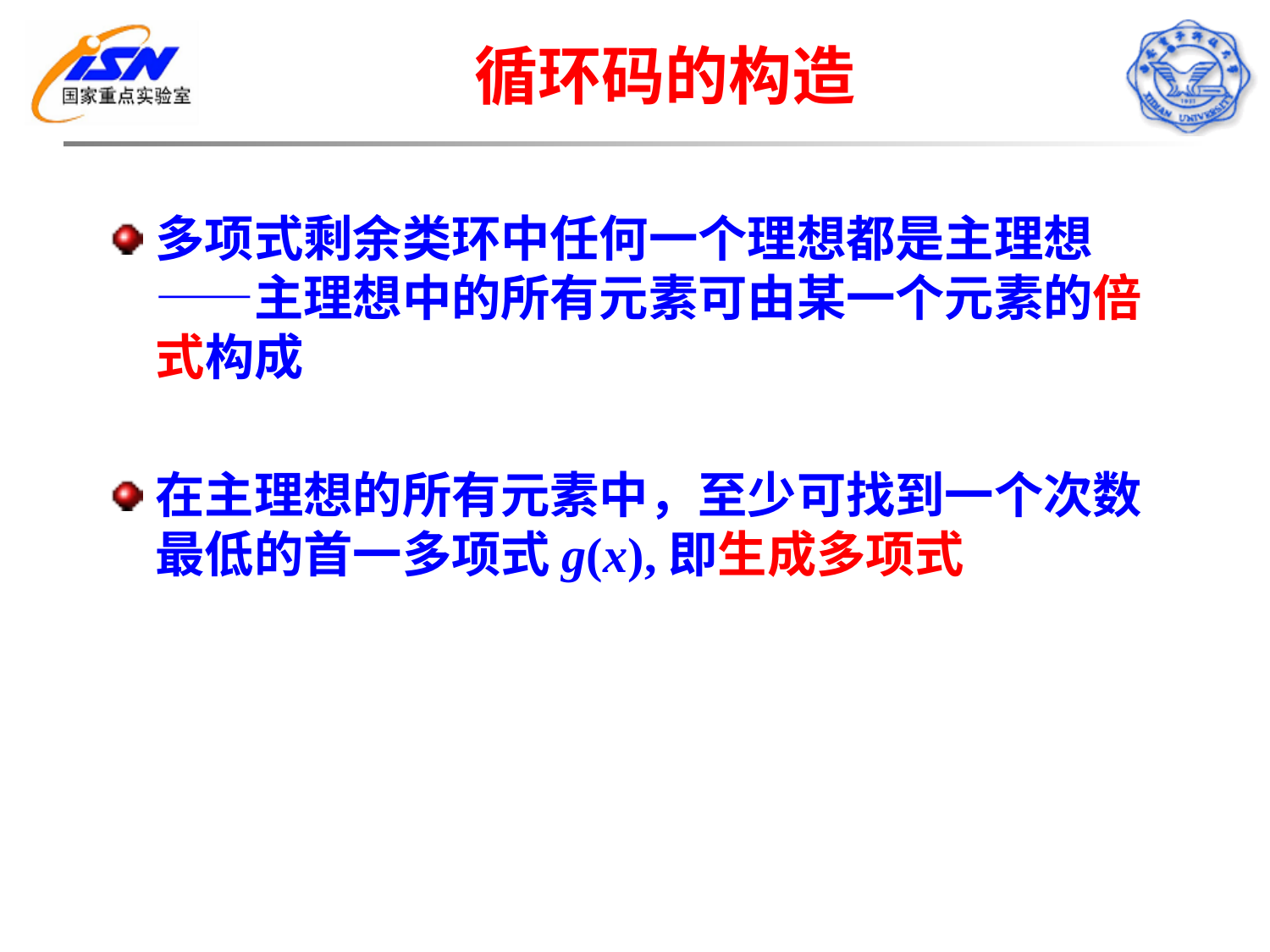

# 循环码的构造
多项式剩余类环中任何一个理想都是主理想——主理想中的所有元素可由某一个元素的倍式构成

在主理想的所有元素中，至少可找到一个次数最低的首一多项式g(x),即生成多项式